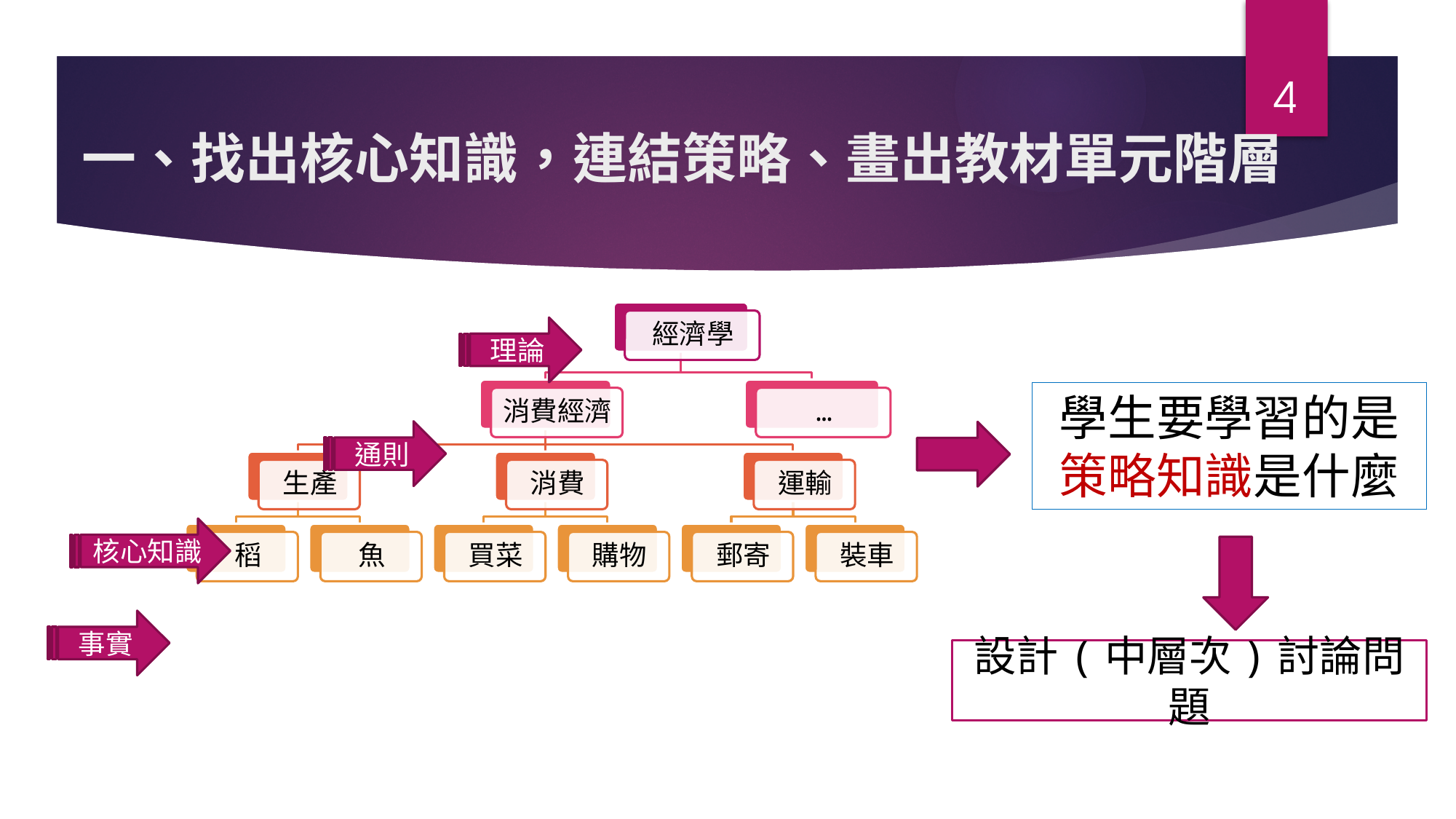

4
# 一、找出核心知識，連結策略、畫出教材單元階層
經濟學
…
消費經濟
生產
稻
魚
消費
買菜
購物
運輸
郵寄
裝車
理論
通則
核心知識
事實
學生要學習的是
策略知識是什麼

設計(中層次)討論問題